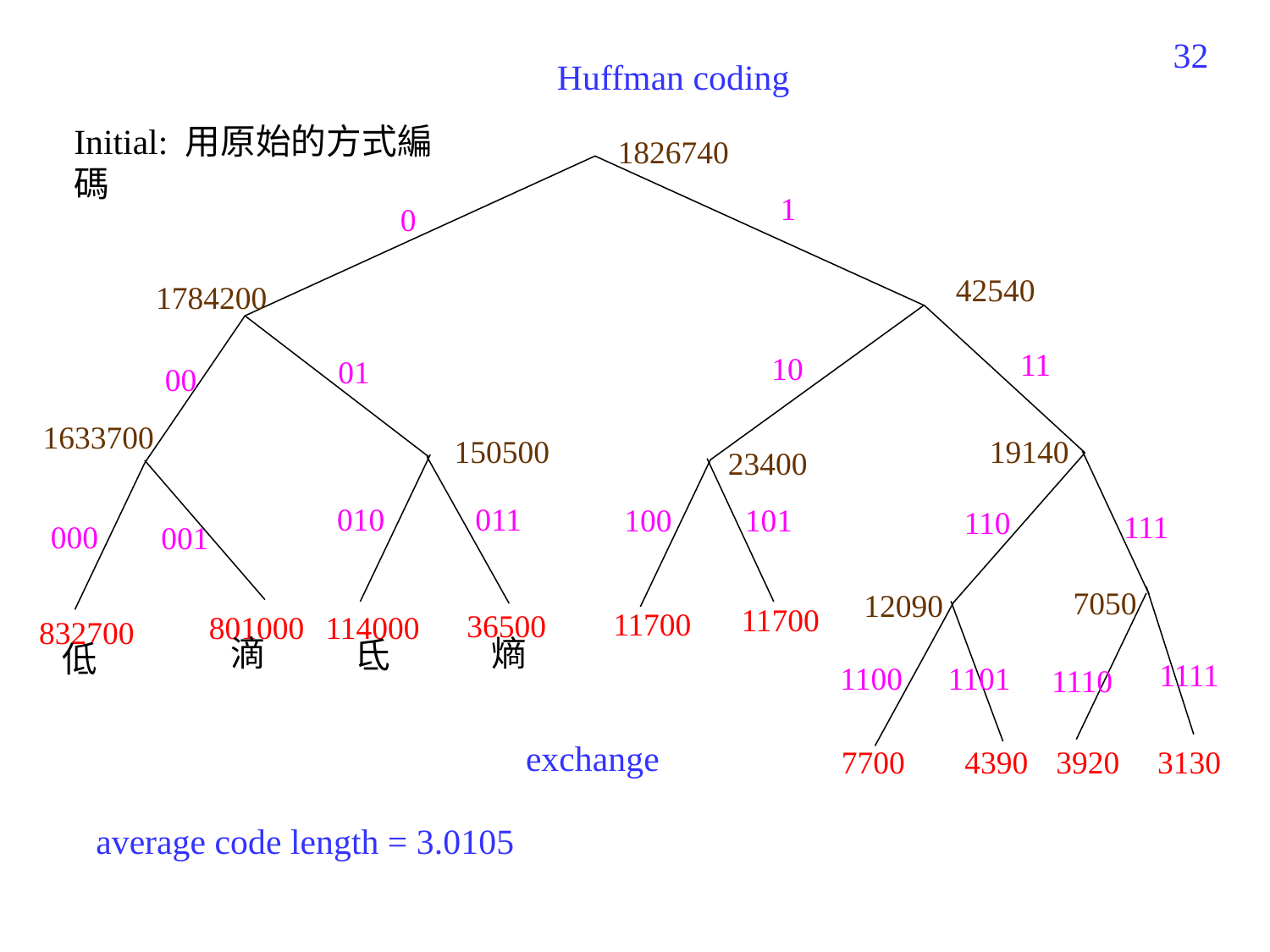

32
Huffman coding
Initial: 用原始的方式編碼
1826740

1
0
42540
1784200

11
10
01
00
1633700
150500
19140
23400

011
010
100
101
110
111
000
001
7050
12090

11700
11700
36500
801000
114000

832700
滴
熵
氐
低
1111
1100
1101
1110
exchange
3130
3920
7700
4390
average code length = 3.0105